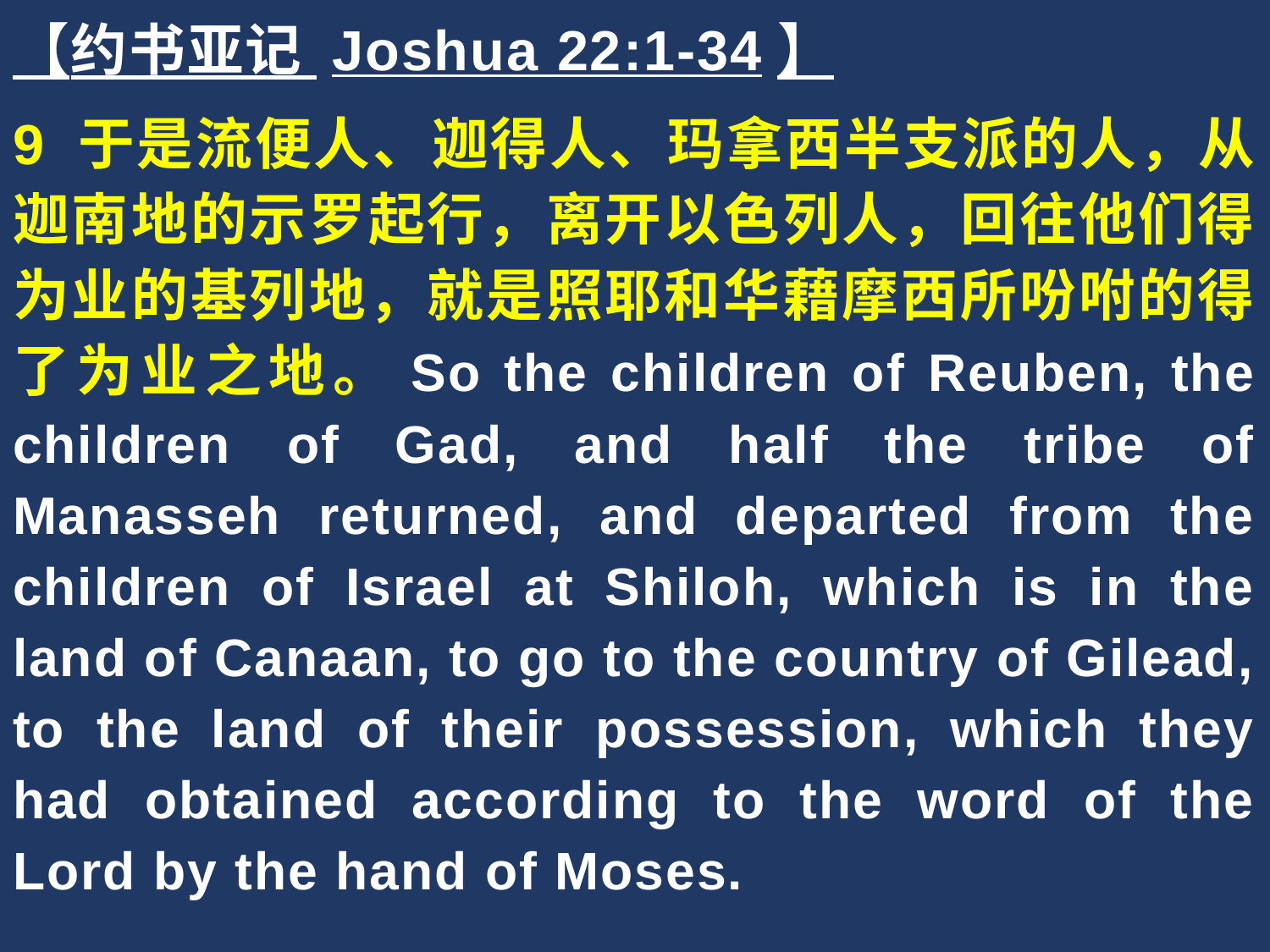

【约书亚记 Joshua 22:1-34】
9 于是流便人、迦得人、玛拿西半支派的人，从迦南地的示罗起行，离开以色列人，回往他们得为业的基列地，就是照耶和华藉摩西所吩咐的得了为业之地。So the children of Reuben, the children of Gad, and half the tribe of Manasseh returned, and departed from the children of Israel at Shiloh, which is in the land of Canaan, to go to the country of Gilead, to the land of their possession, which they had obtained according to the word of the Lord by the hand of Moses.